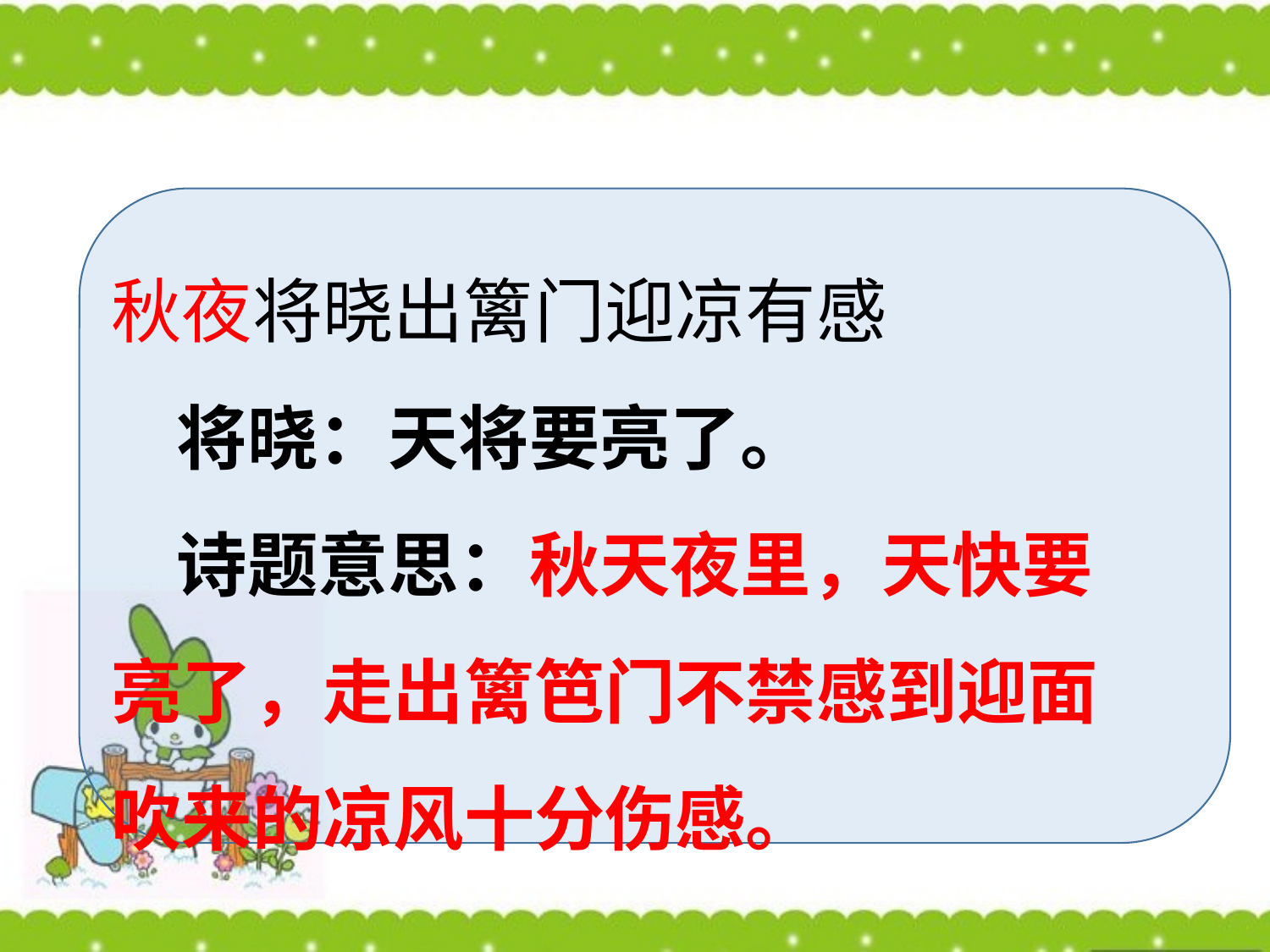

秋夜将晓出篱门迎凉有感
   将晓：天将要亮了。
   诗题意思：秋天夜里，天快要亮了，走出篱笆门不禁感到迎面吹来的凉风十分伤感。